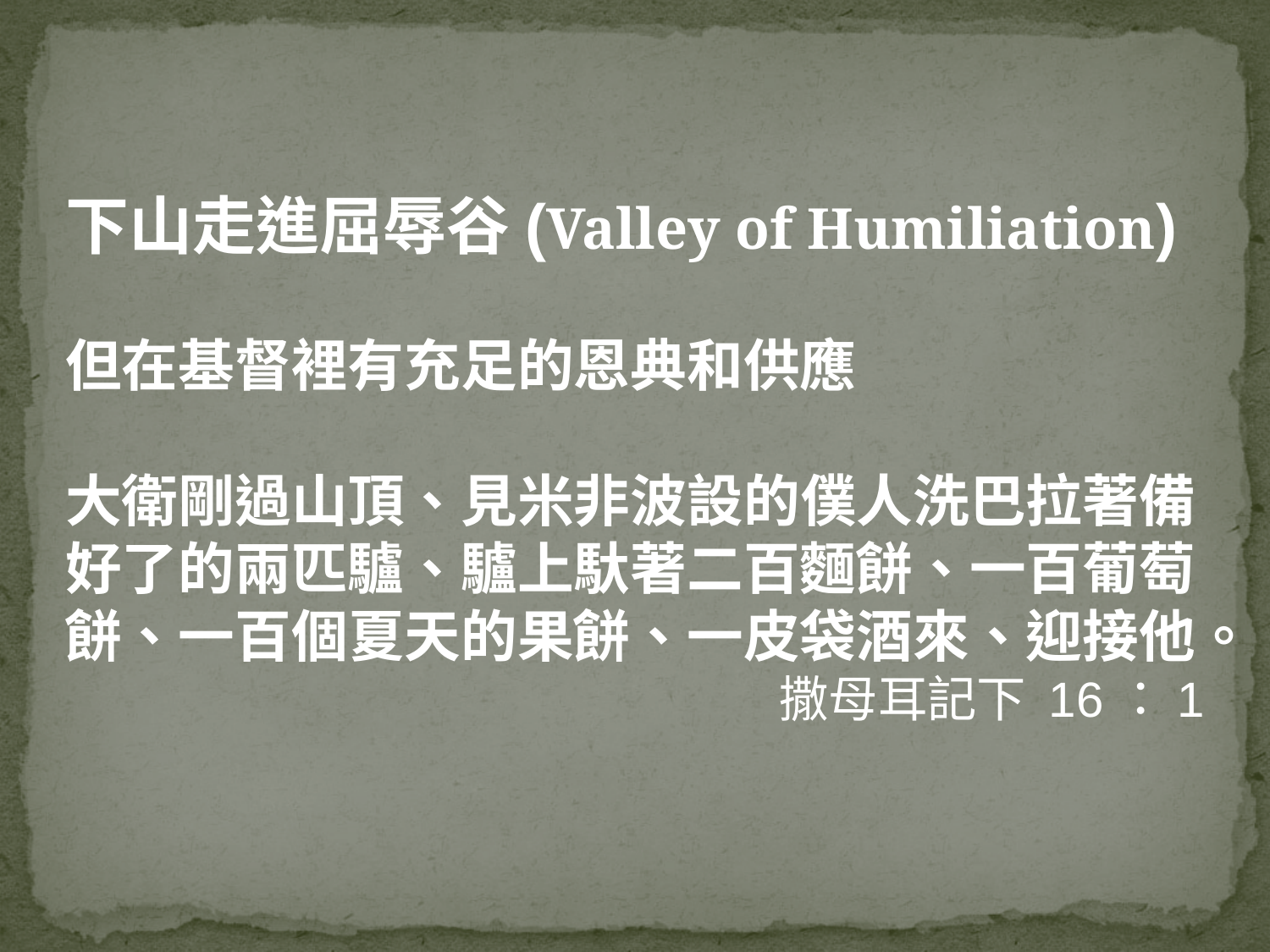

下山走進屈辱谷(Valley of Humiliation)

但在基督裡有充足的恩典和供應

大衛剛過山頂、見米非波設的僕人洗巴拉著備好了的兩匹驢、驢上馱著二百麵餅、一百葡萄餅、一百個夏天的果餅、一皮袋酒來、迎接他。
撒母耳記下 16：1